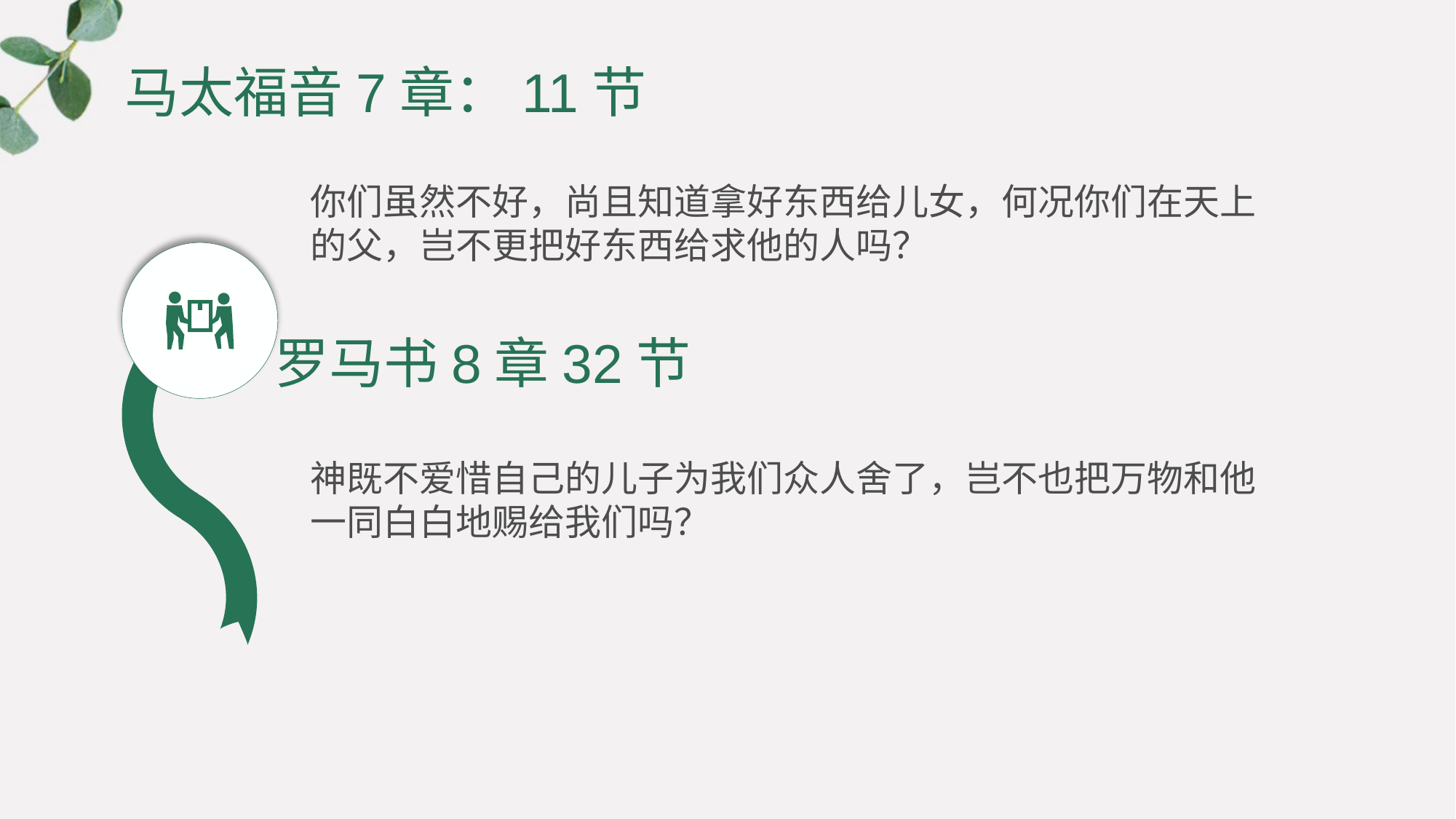

# 马太福音7章：11节

你们虽然不好，尚且知道拿好东西给儿女，何况你们在天上的父，岂不更把好东西给求他的人吗？

罗马书8章32节

神既不爱惜自己的儿子为我们众人舍了，岂不也把万物和他一同白白地赐给我们吗？